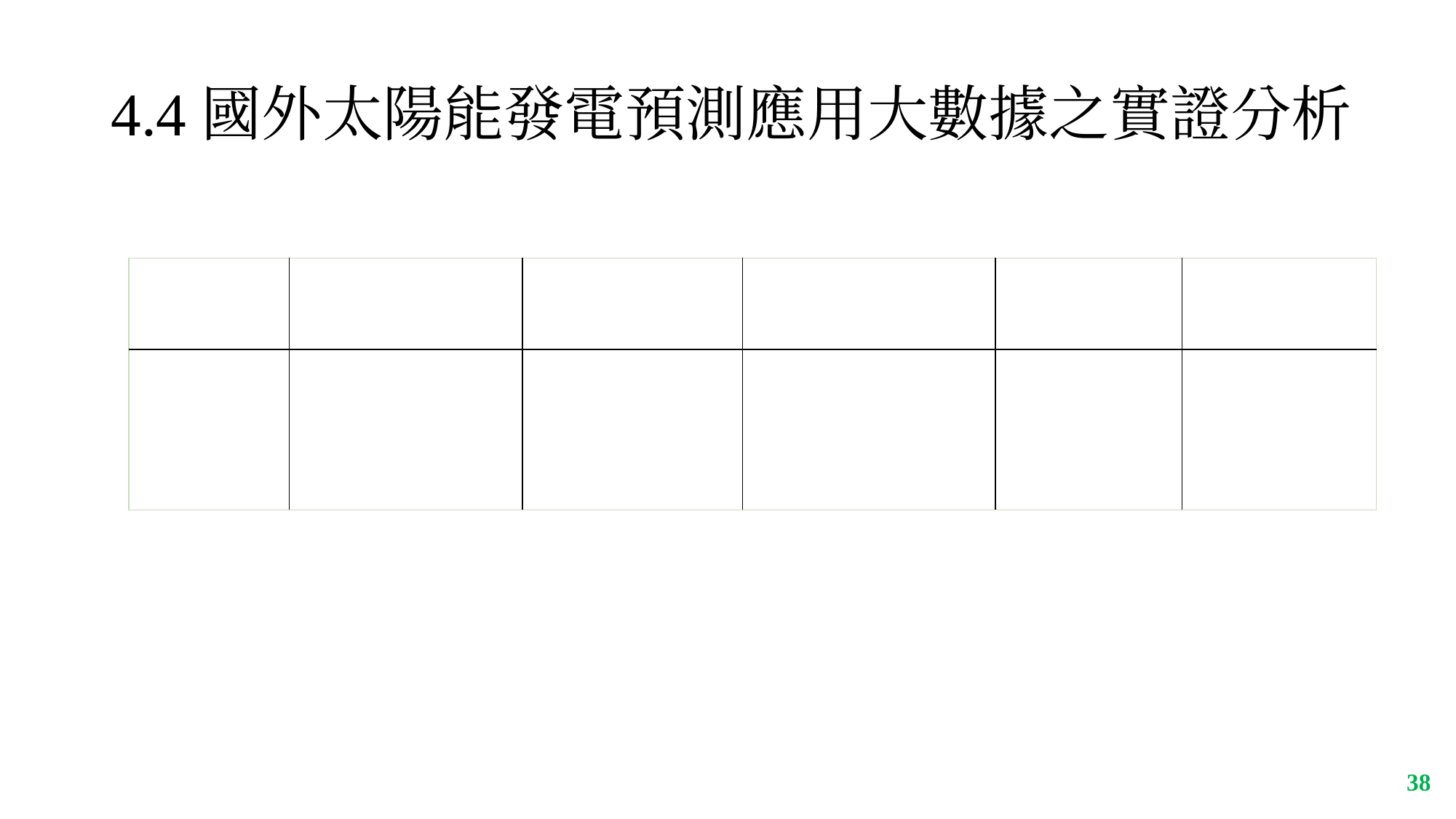

# 4.4國外太陽能發電預測應用大數據之實證分析
|  | 研究人員 | 演算法 | 使用變數 | 地點 | 資料年份 |
| --- | --- | --- | --- | --- | --- |
| 實證三 (2016) | Sr–dan Jovi´c, Obrad Aniˇci´c, Mladen Marseni´c, Bogdan Nedi´c | 調適性網路模糊推論系統 （ANFIS） | 平均海平面 乾球溫度 濕球溫度 相對溼度 | 歐洲 塞爾維亞 | 2010年 ～ 2015年 |
38